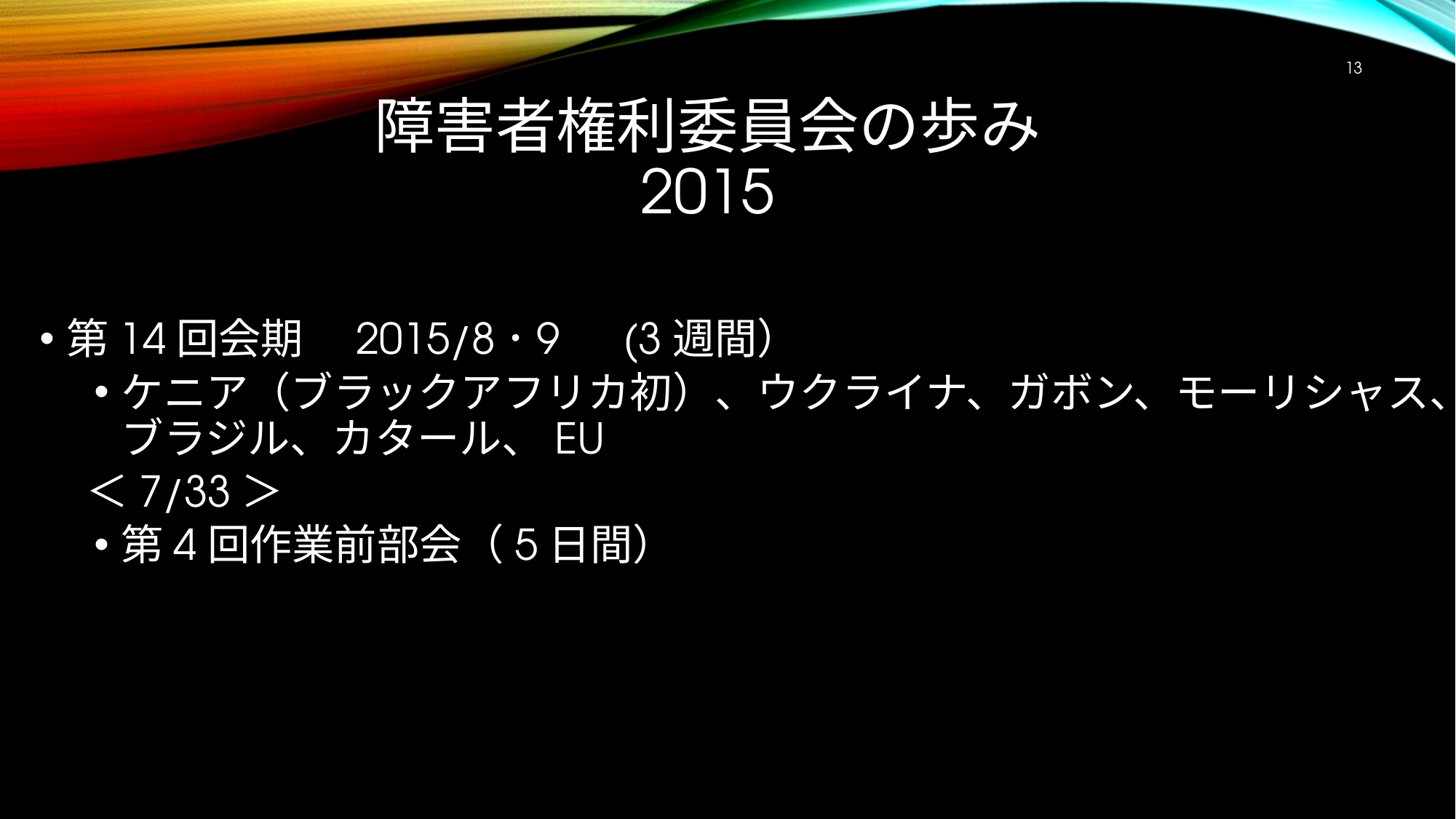

13
# 障害者権利委員会の歩み 2015

第14回会期　2015/8･9　(3週間）
ケニア（ブラックアフリカ初）、ウクライナ、ガボン、モーリシャス、ブラジル、カタール、EU
＜7/33＞
第4回作業前部会（5日間）